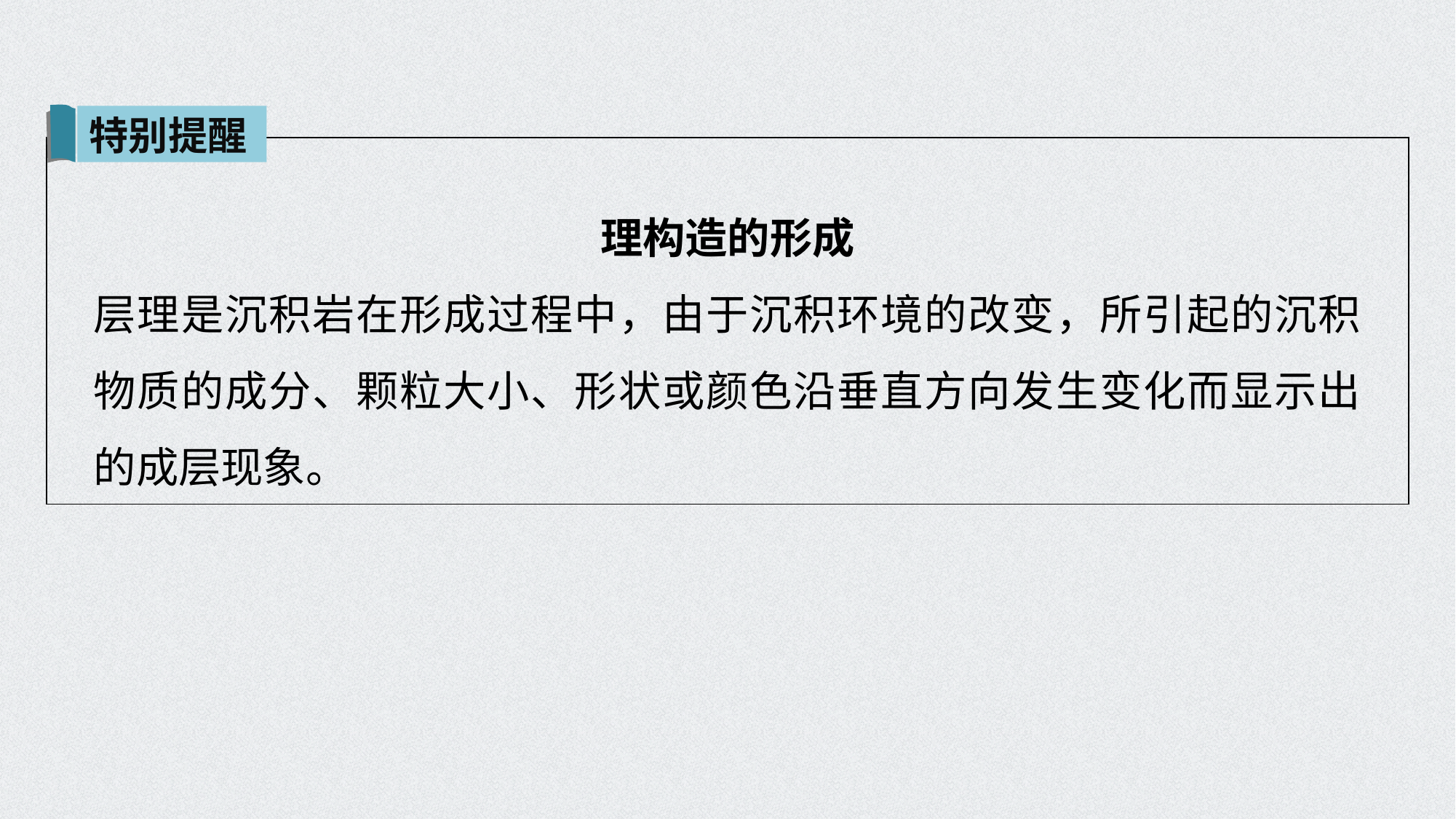

特别提醒

理构造的形成
层理是沉积岩在形成过程中，由于沉积环境的改变，所引起的沉积物质的成分、颗粒大小、形状或颜色沿垂直方向发生变化而显示出的成层现象。